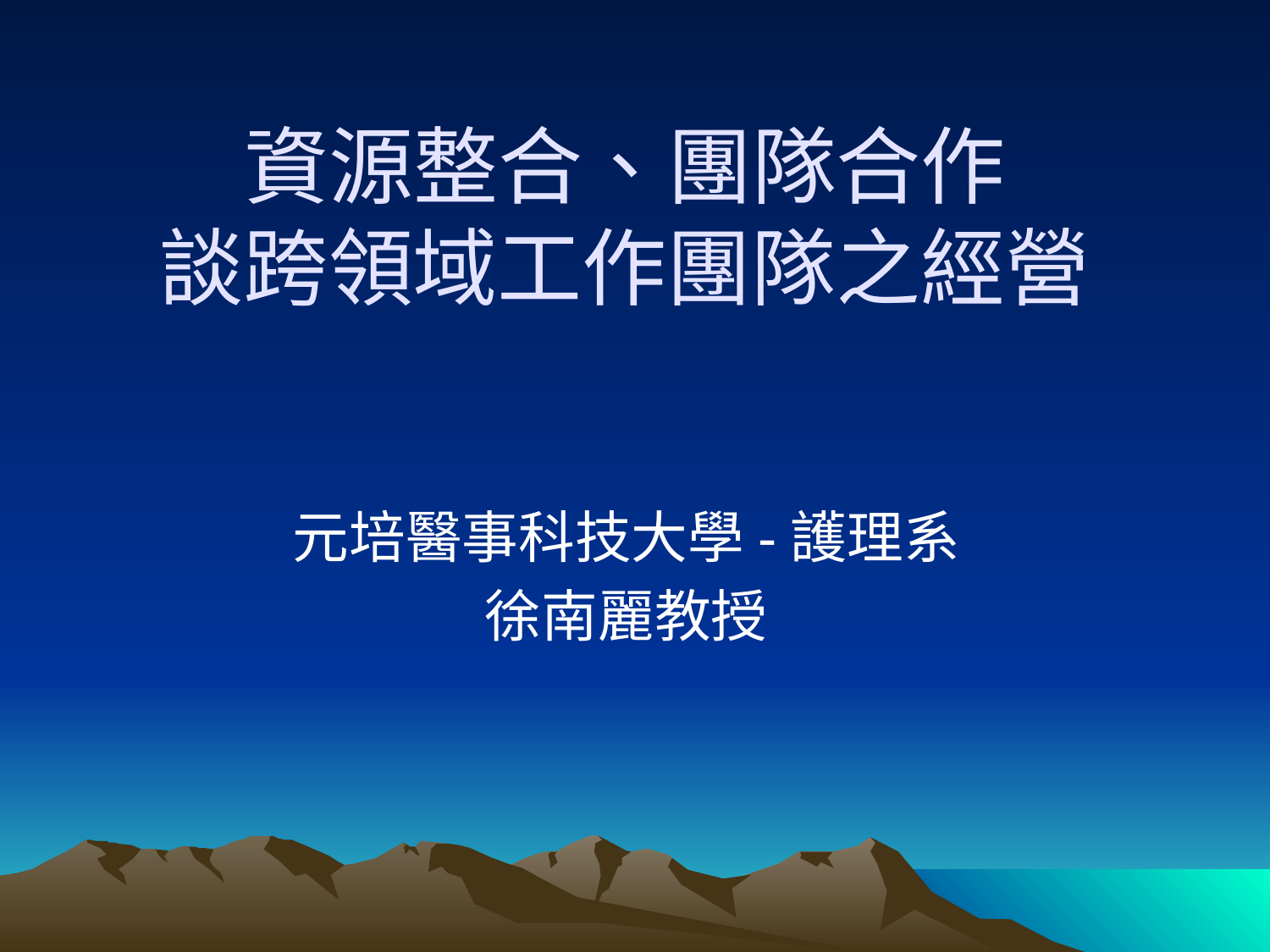

# 資源整合、團隊合作 談跨領域工作團隊之經營

元培醫事科技大學-護理系
徐南麗教授